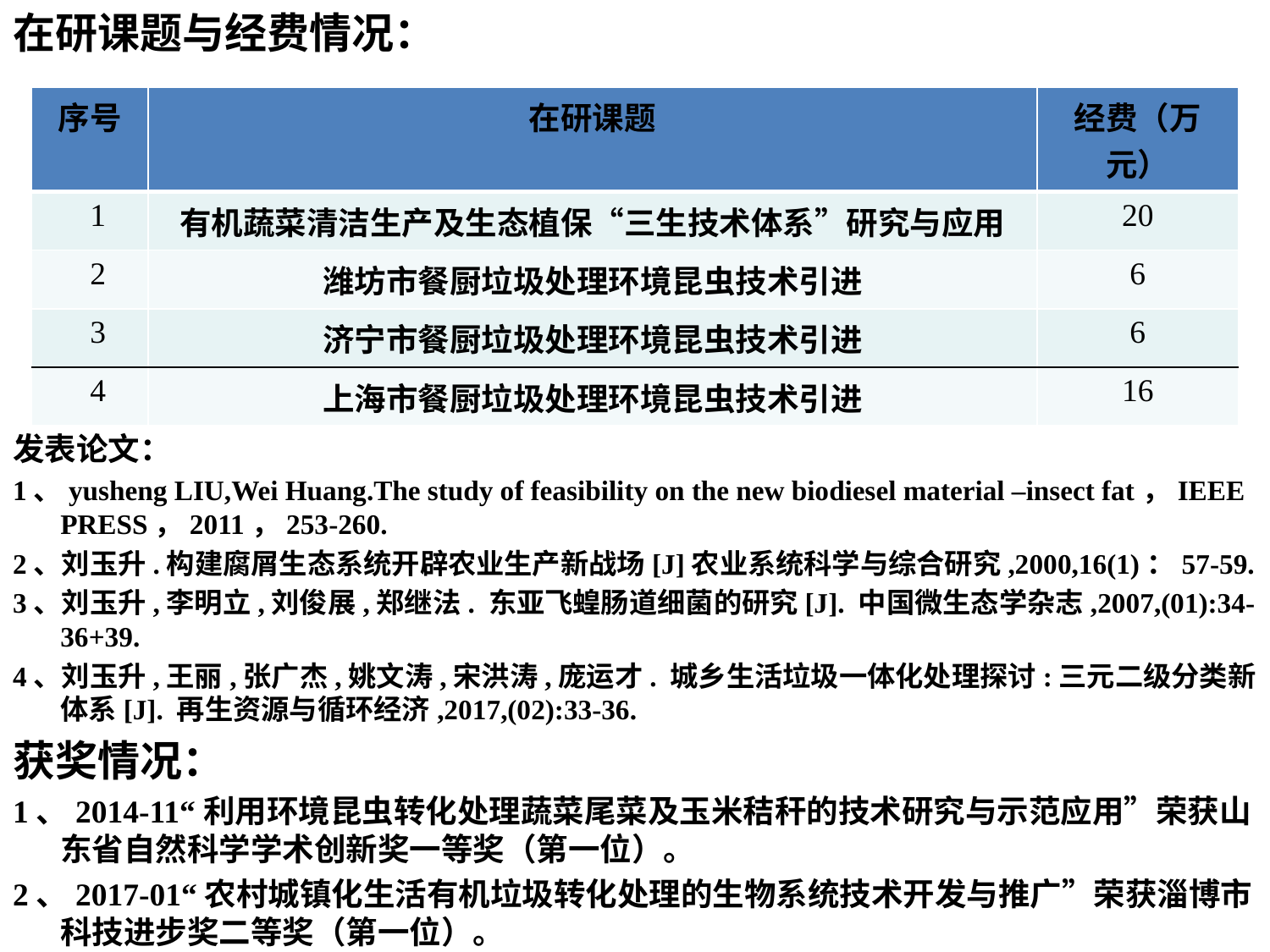

在研课题与经费情况：

     5             利用黄粉虫过腹转化餐厨废弃物技术创新应用           6
           6                               利用环境昆虫转化实现作物秸秆资源化                                   100
发表论文：
1、yusheng LIU,Wei Huang.The study of feasibility on the new biodiesel material –insect fat，IEEE PRESS，2011，253-260.
2、刘玉升.构建腐屑生态系统开辟农业生产新战场[J]农业系统科学与综合研究,2000,16(1)：57-59.
3、刘玉升,李明立,刘俊展,郑继法. 东亚飞蝗肠道细菌的研究[J]. 中国微生态学杂志,2007,(01):34-36+39.
4、刘玉升,王丽,张广杰,姚文涛,宋洪涛,庞运才. 城乡生活垃圾一体化处理探讨:三元二级分类新体系[J]. 再生资源与循环经济,2017,(02):33-36.
获奖情况：
1、2014-11“利用环境昆虫转化处理蔬菜尾菜及玉米秸秆的技术研究与示范应用”荣获山东省自然科学学术创新奖一等奖（第一位）。
2、2017-01“农村城镇化生活有机垃圾转化处理的生物系统技术开发与推广”荣获淄博市科技进步奖二等奖（第一位）。
| 序号 | 在研课题 | 经费（万元） |
| --- | --- | --- |
| 1 | 有机蔬菜清洁生产及生态植保“三生技术体系”研究与应用 | 20 |
| 2 | 潍坊市餐厨垃圾处理环境昆虫技术引进 | 6 |
| 3 | 济宁市餐厨垃圾处理环境昆虫技术引进 | 6 |
| 4 | 上海市餐厨垃圾处理环境昆虫技术引进 | 16 |